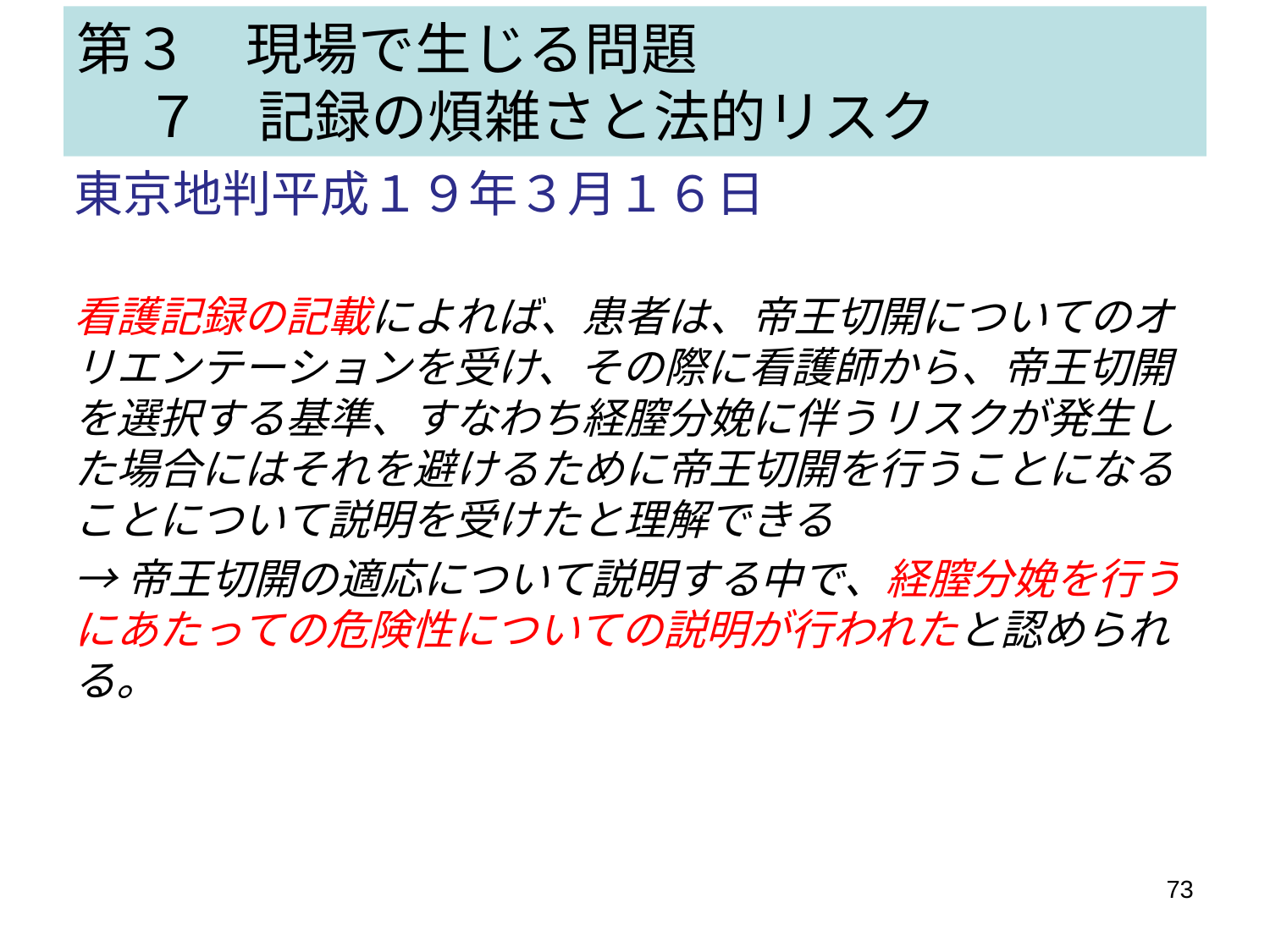

# 第３　現場で生じる問題 　 ７　記録の煩雑さと法的リスク
東京地判平成１９年３月１６日

看護記録の記載によれば、患者は、帝王切開についてのオリエンテーションを受け、その際に看護師から、帝王切開を選択する基準、すなわち経膣分娩に伴うリスクが発生した場合にはそれを避けるために帝王切開を行うことになることについて説明を受けたと理解できる
→帝王切開の適応について説明する中で、経膣分娩を行うにあたっての危険性についての説明が行われたと認められる。

73